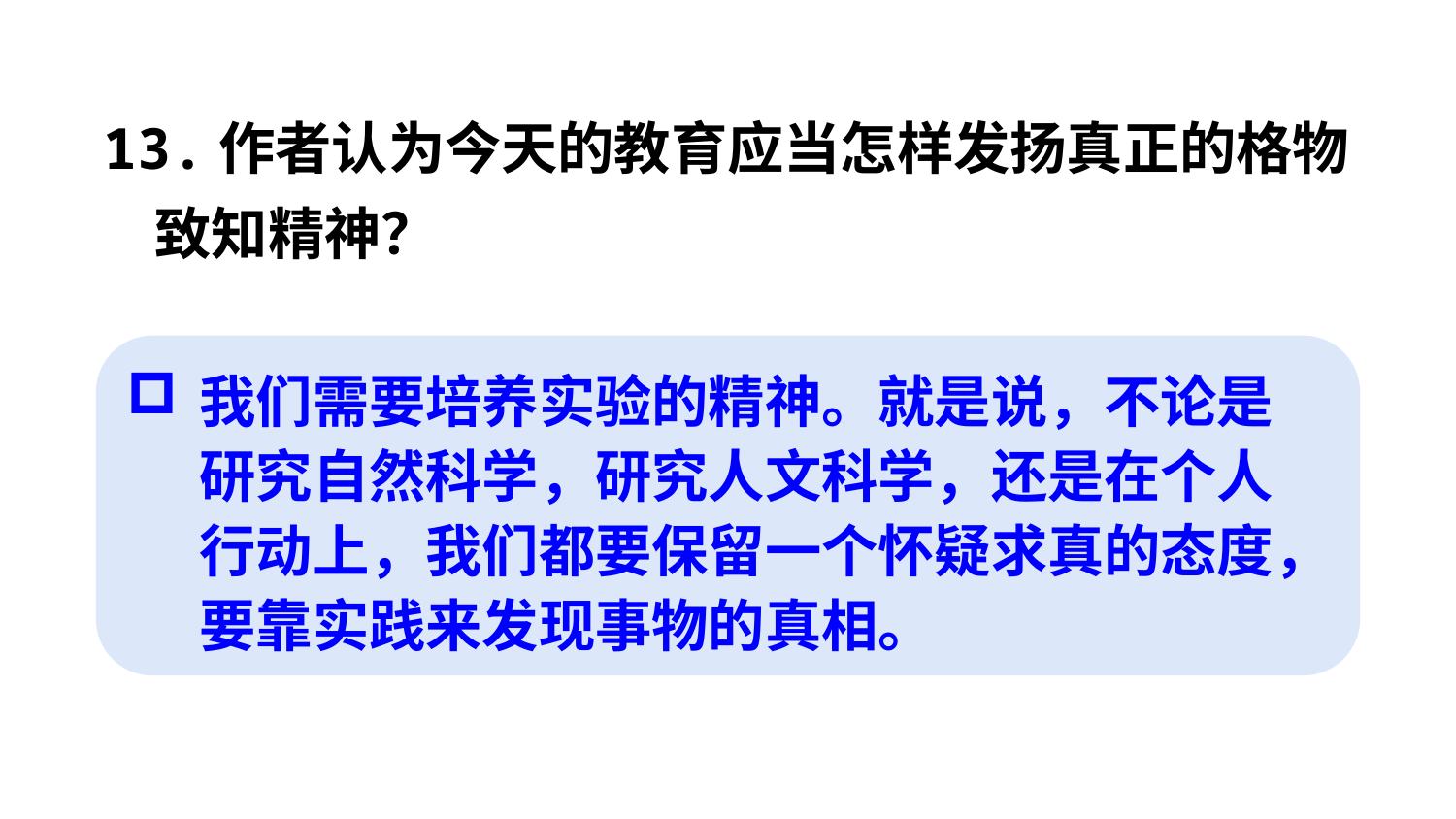

13.作者认为今天的教育应当怎样发扬真正的格物
   致知精神？
我们需要培养实验的精神。就是说，不论是研究自然科学，研究人文科学，还是在个人行动上，我们都要保留一个怀疑求真的态度，要靠实践来发现事物的真相。